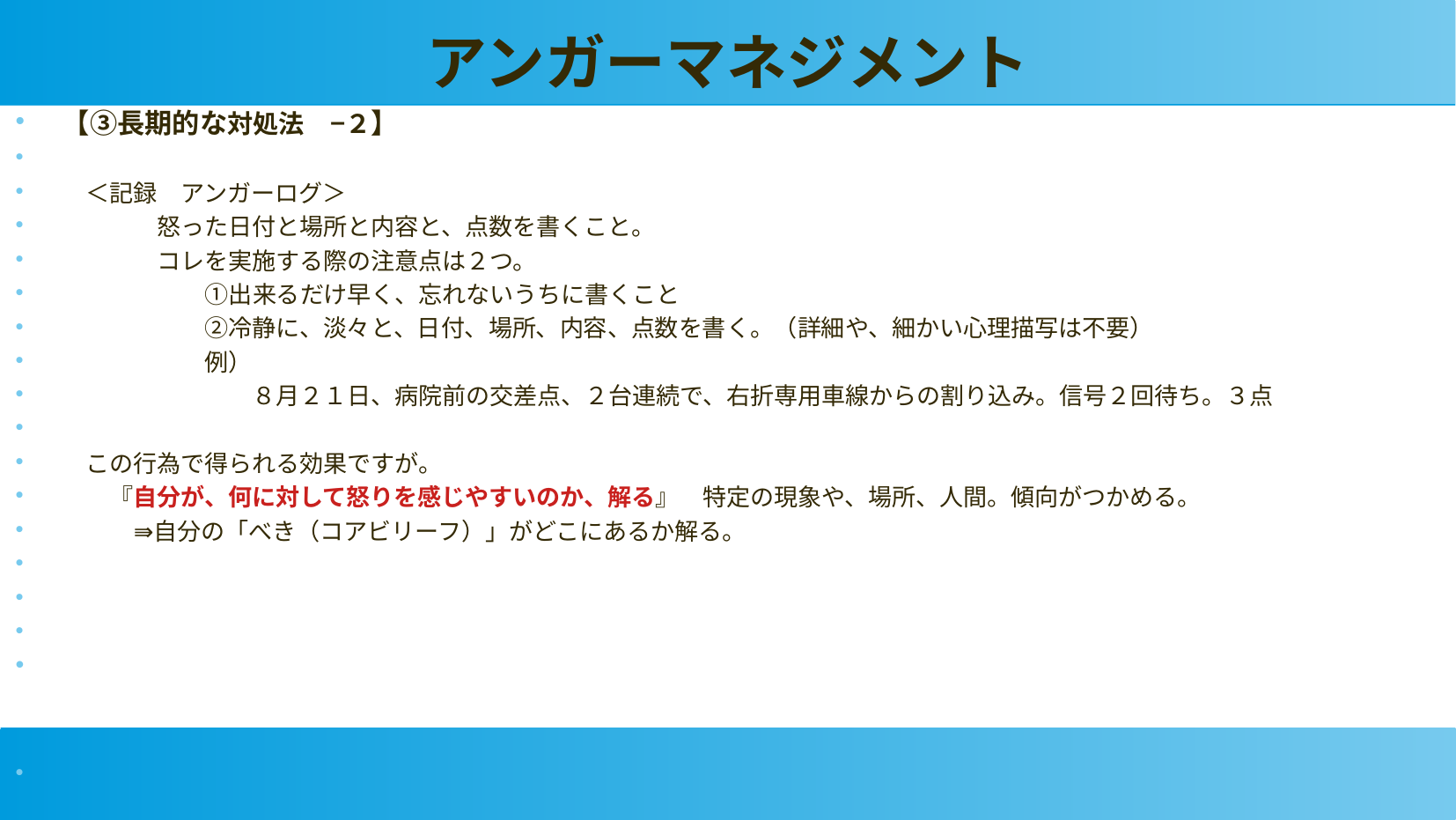

アンガーマネジメント
【③長期的な対処法　−２】

　＜記録　アンガーログ＞
　　　　怒った日付と場所と内容と、点数を書くこと。
　　　　コレを実施する際の注意点は２つ。
　　　　　　①出来るだけ早く、忘れないうちに書くこと
　　　　　　②冷静に、淡々と、日付、場所、内容、点数を書く。（詳細や、細かい心理描写は不要）
　　　　　　例）
　　　　　　　　８月２１日、病院前の交差点、２台連続で、右折専用車線からの割り込み。信号２回待ち。３点

　この行為で得られる効果ですが。
　　『自分が、何に対して怒りを感じやすいのか、解る』　特定の現象や、場所、人間。傾向がつかめる。
　　　⇛自分の「べき（コアビリーフ）」がどこにあるか解る。